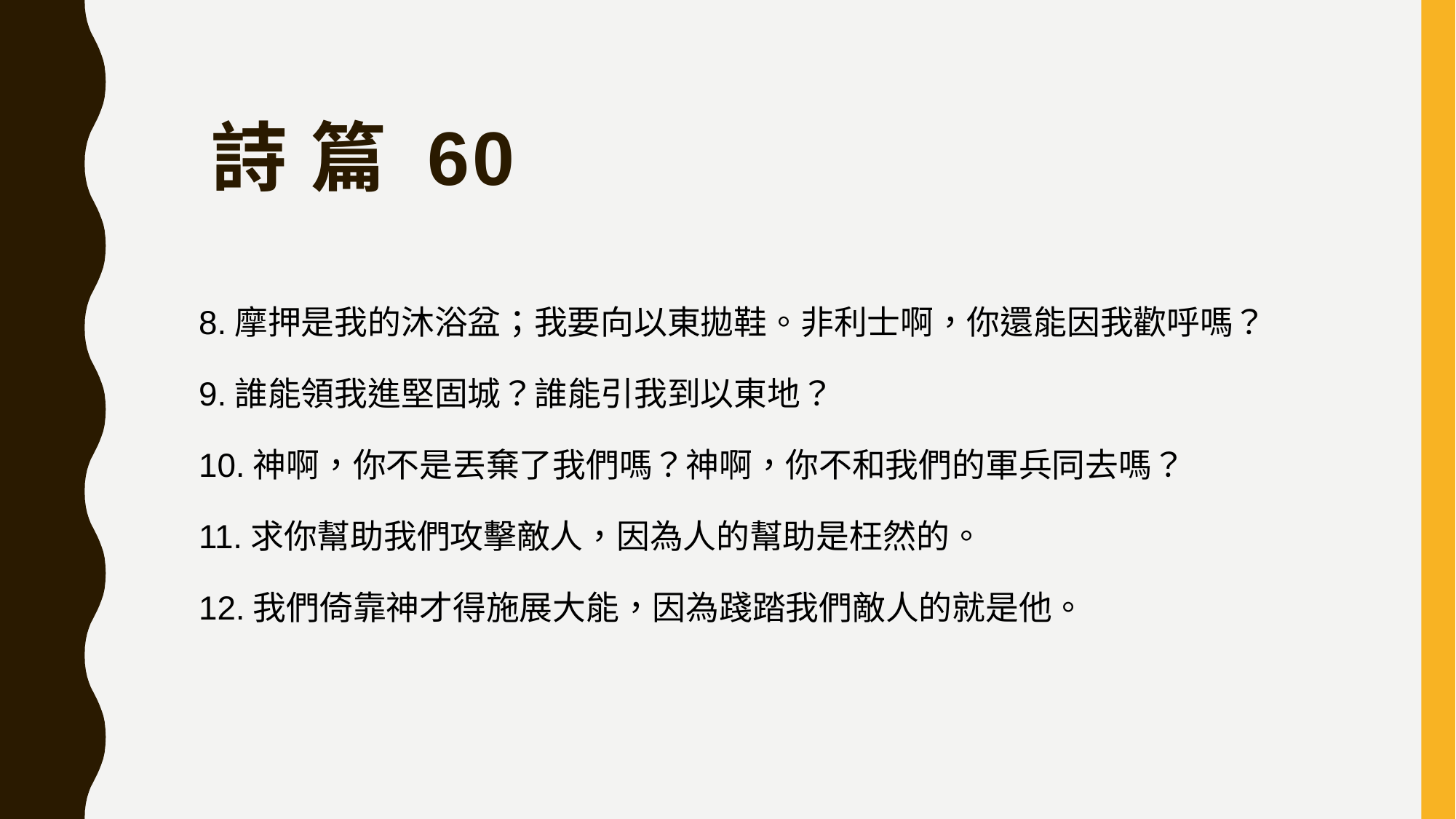

# 詩 篇 60
8.摩押是我的沐浴盆；我要向以東拋鞋。非利士啊，你還能因我歡呼嗎？
9.誰能領我進堅固城？誰能引我到以東地？
10.神啊，你不是丟棄了我們嗎？神啊，你不和我們的軍兵同去嗎？
11.求你幫助我們攻擊敵人，因為人的幫助是枉然的。
12.我們倚靠神才得施展大能，因為踐踏我們敵人的就是他。